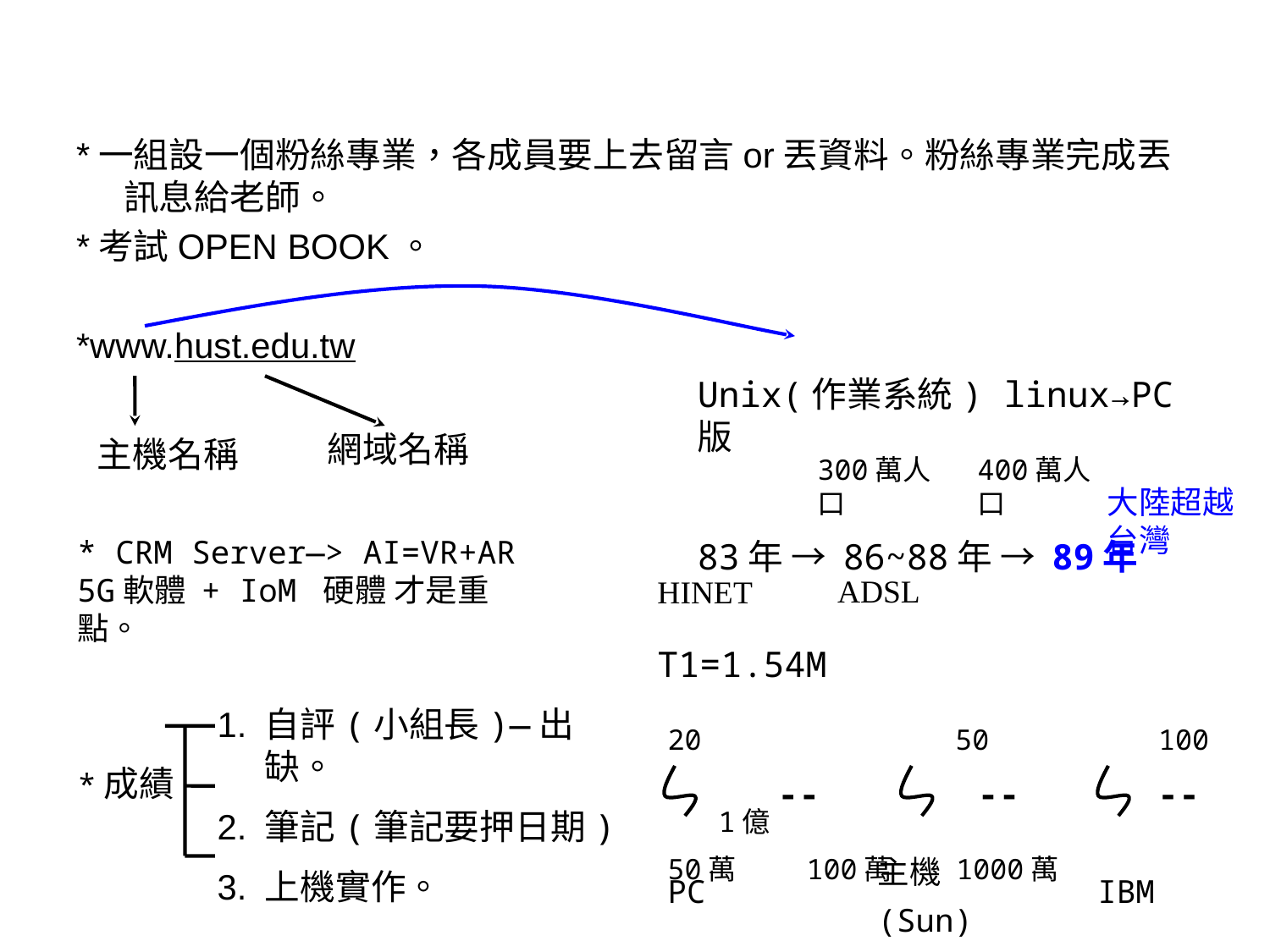

#
*一組設一個粉絲專業，各成員要上去留言or丟資料。粉絲專業完成丟訊息給老師。
*考試OPEN BOOK。

*www.hust.edu.tw

Unix(作業系統) linux→PC版

83年 → 86~88年 → 89年

網域名稱
主機名稱
300萬人口
400萬人口
大陸超越台灣
* CRM Server—> AI=VR+AR 5G軟體 + IoM 硬體 才是重點。

*成績
ADSL
HINET
T1=1.54M
自評(小組長)—出缺。
筆記(筆記要押日期)
上機實作。
20               50          100
                                      1億
50萬          100萬         1000萬

--

--

--

主機
(Sun)

PC
IBM